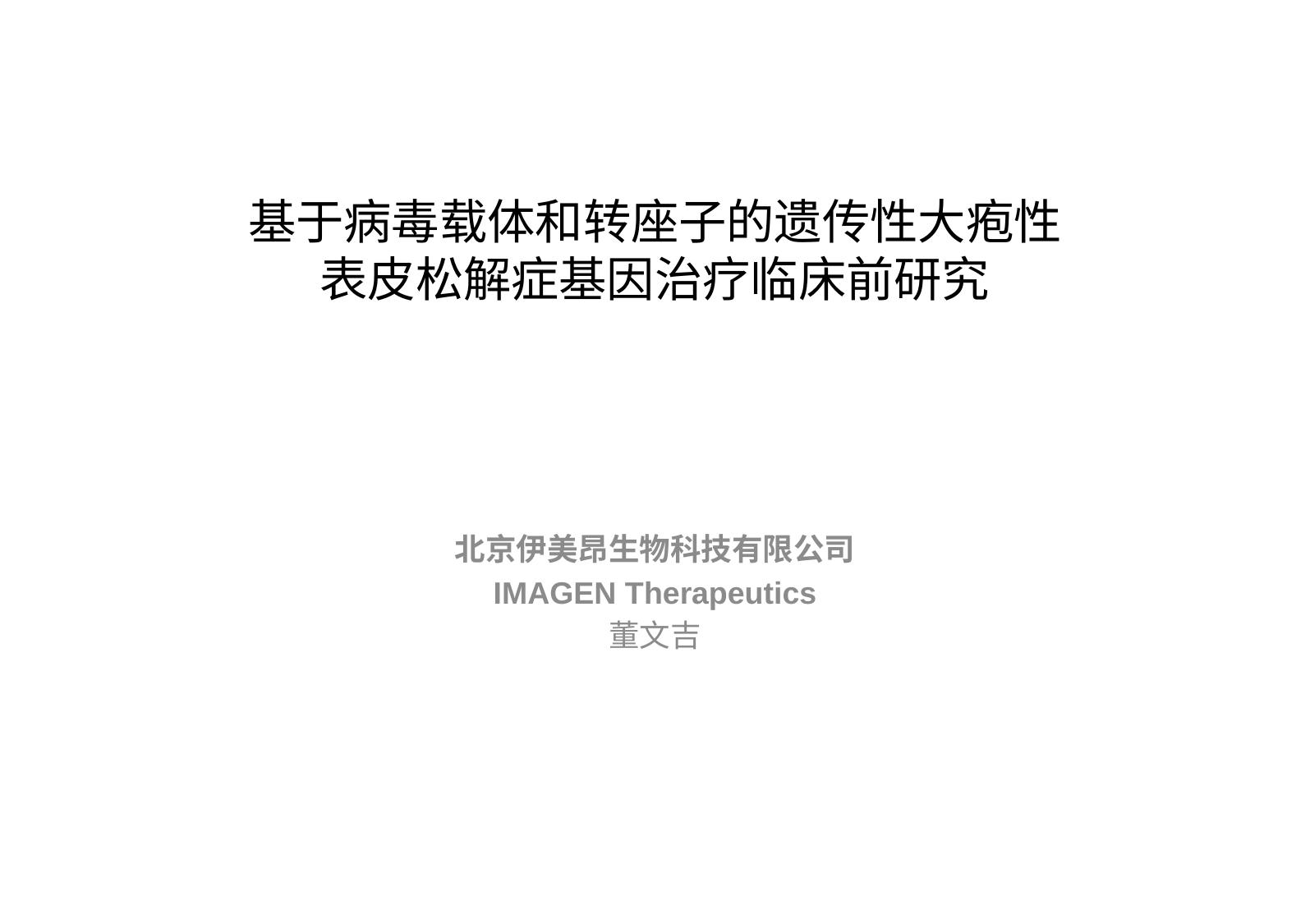

# 基于病毒载体和转座子的遗传性大疱性 表皮松解症基因治疗临床前研究
北京伊美昂生物科技有限公司
IMAGEN Therapeutics
董文吉